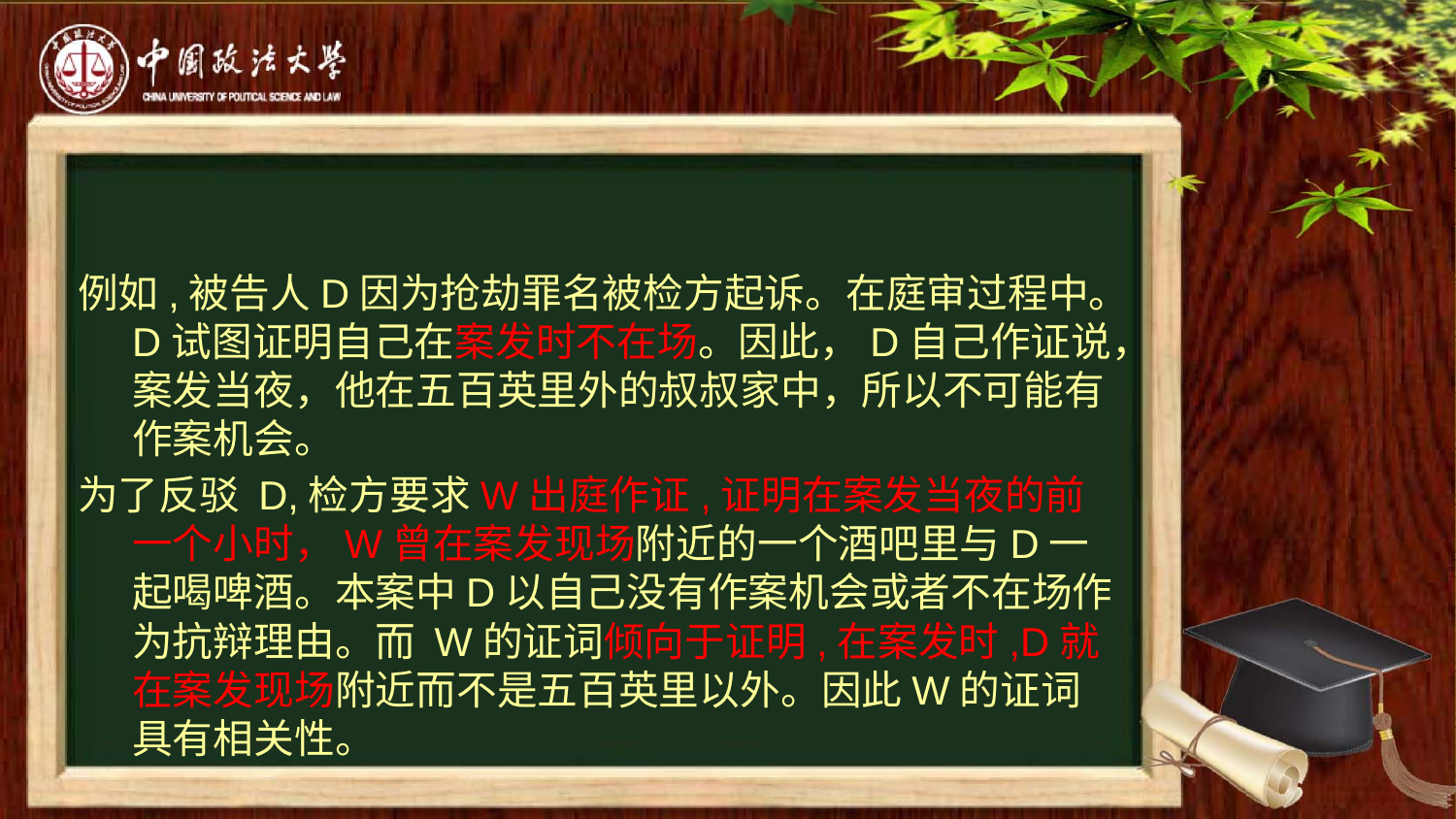

#
例如,被告人D因为抢劫罪名被检方起诉。在庭审过程中。D试图证明自己在案发时不在场。因此，D自己作证说，案发当夜，他在五百英里外的叔叔家中，所以不可能有作案机会。
为了反驳 D,检方要求W出庭作证,证明在案发当夜的前一个小时，W曾在案发现场附近的一个酒吧里与D一起喝啤酒。本案中D以自己没有作案机会或者不在场作为抗辩理由。而 W的证词倾向于证明,在案发时,D就在案发现场附近而不是五百英里以外。因此W的证词具有相关性。